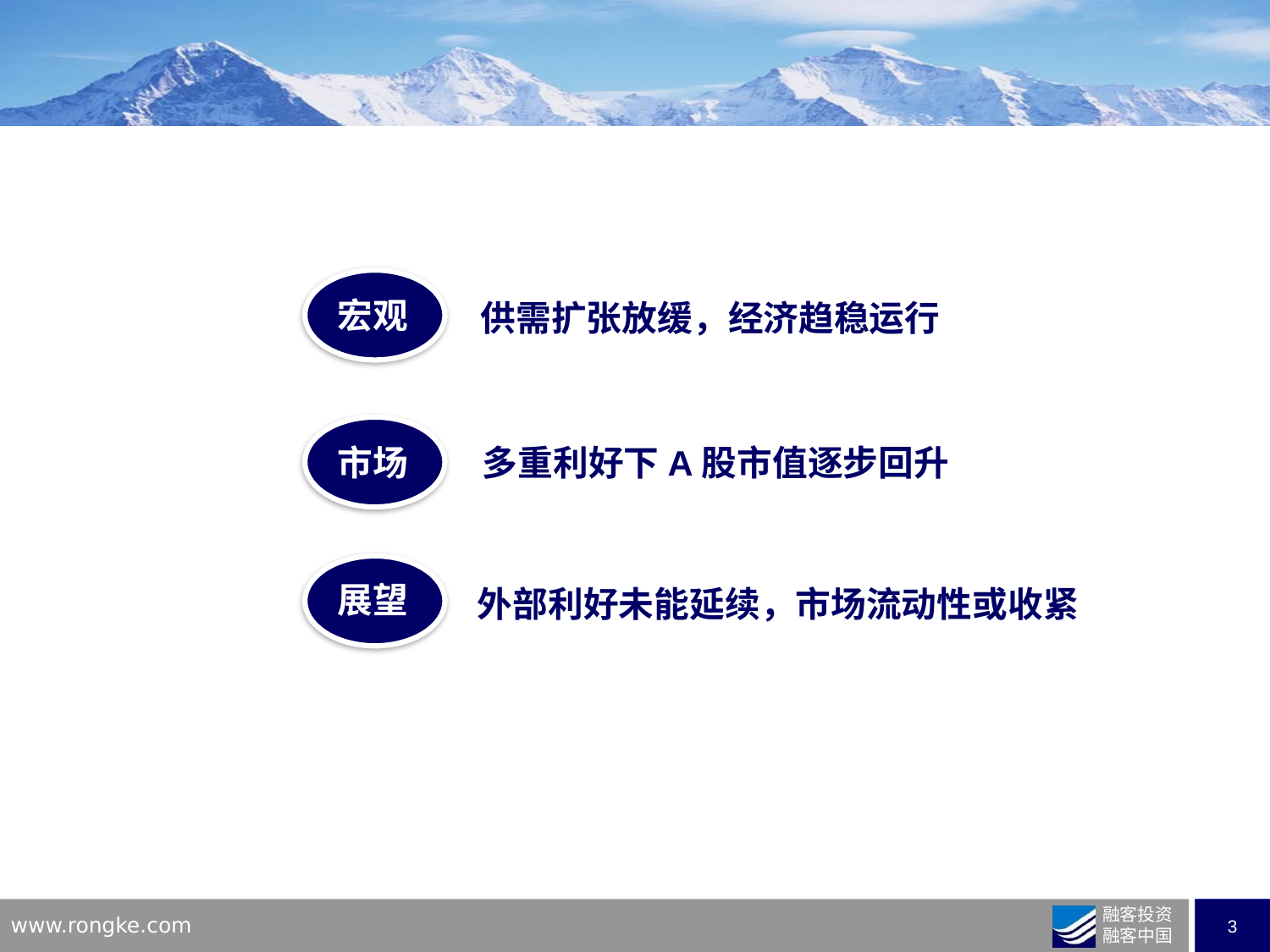

宏观
供需扩张放缓，经济趋稳运行

市场
多重利好下A股市值逐步回升

展望
外部利好未能延续，市场流动性或收紧
业务